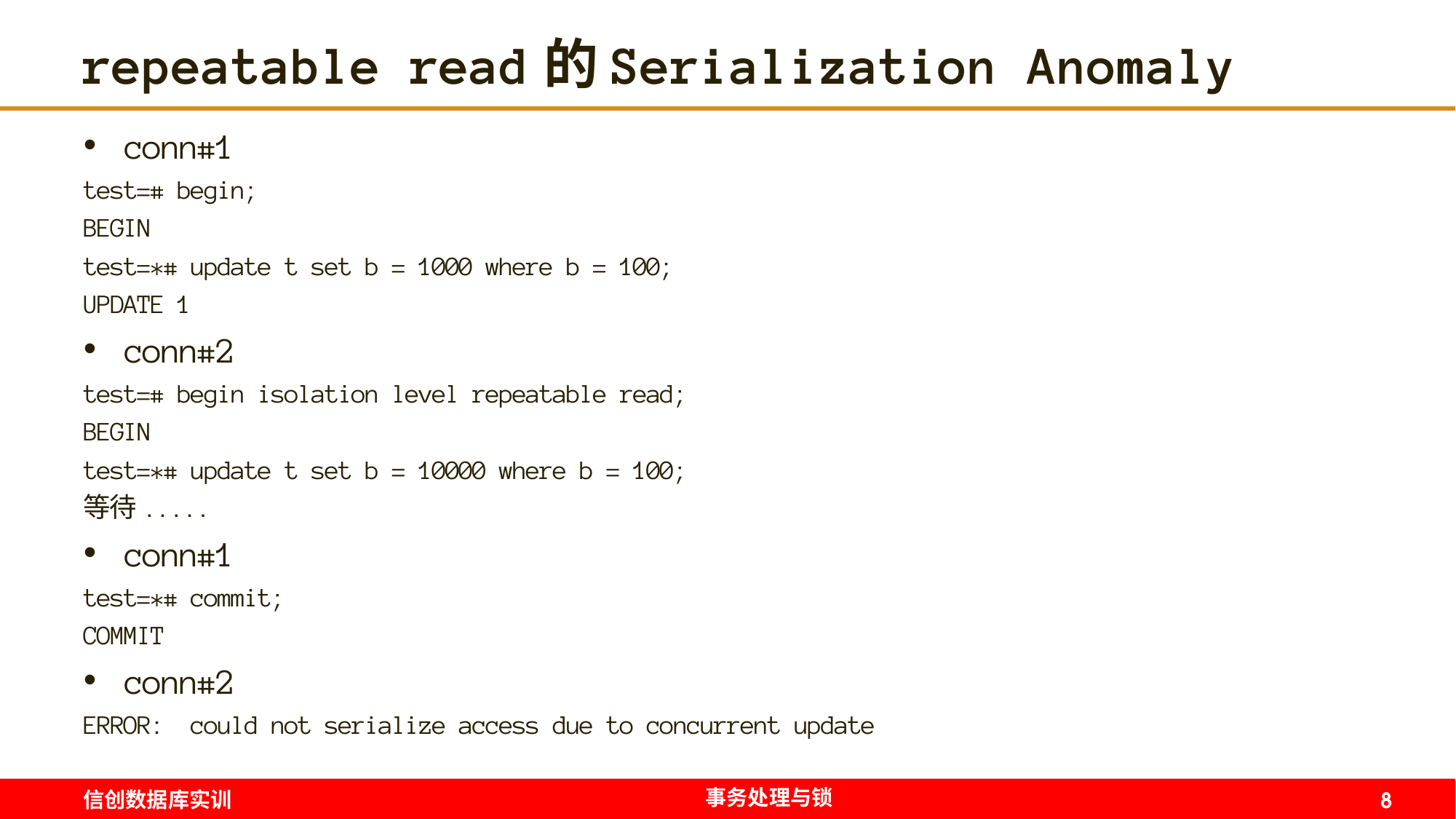

# repeatable read的Serialization Anomaly
conn#1
test=# begin;
BEGIN
test=*# update t set b = 1000 where b = 100;
UPDATE 1
conn#2
test=# begin isolation level repeatable read;
BEGIN
test=*# update t set b = 10000 where b = 100;
等待.....
conn#1
test=*# commit;
COMMIT
conn#2
ERROR:  could not serialize access due to concurrent update